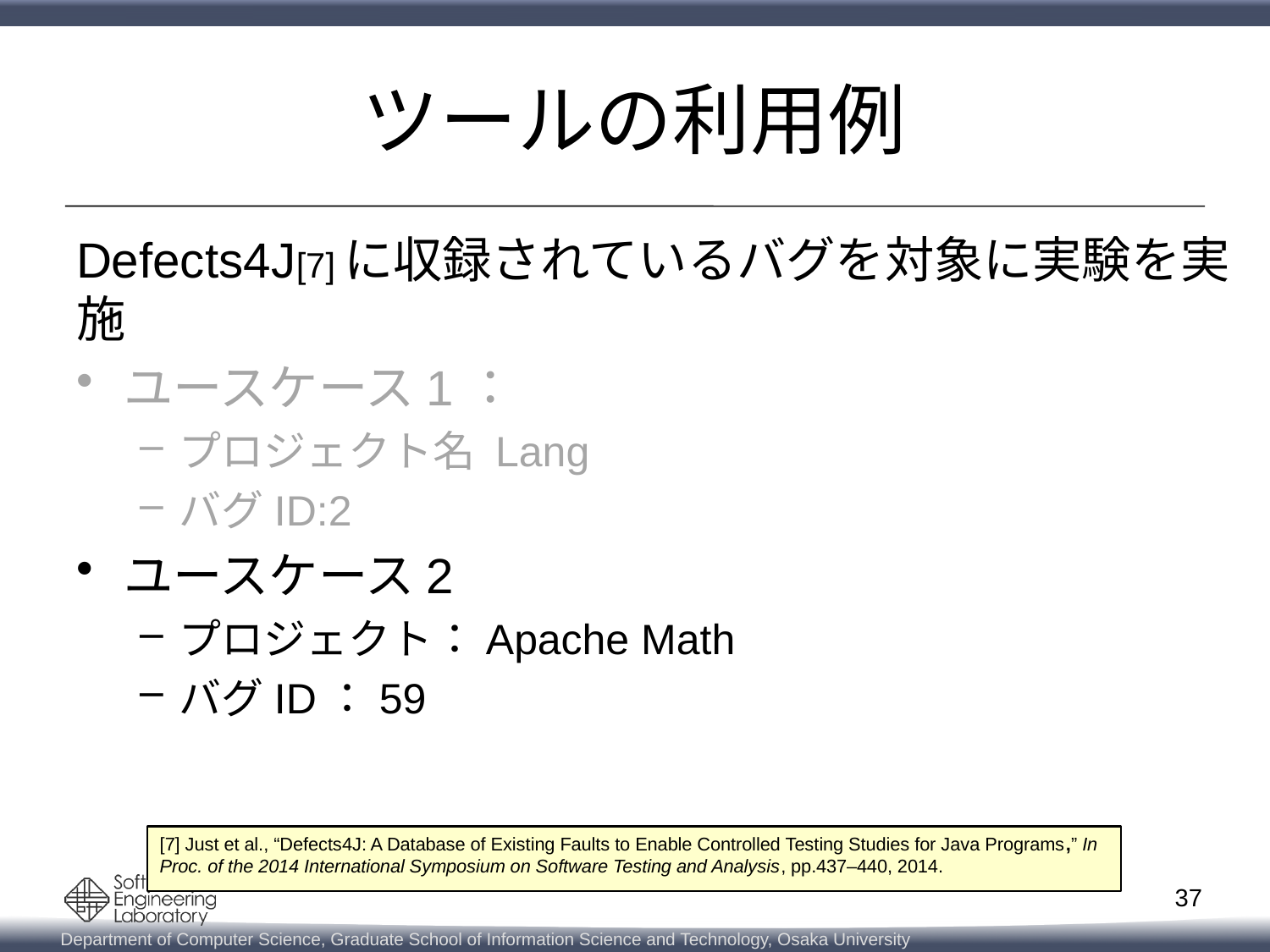

# ツールの利用例
Defects4J[7]に収録されているバグを対象に実験を実施
ユースケース1：
プロジェクト名 Lang
バグID:2
ユースケース2
プロジェクト：Apache Math
バグID：59
[7] Just et al., “Defects4J: A Database of Existing Faults to Enable Controlled Testing Studies for Java Programs,” In Proc. of the 2014 International Symposium on Software Testing and Analysis, pp.437–440, 2014.
37